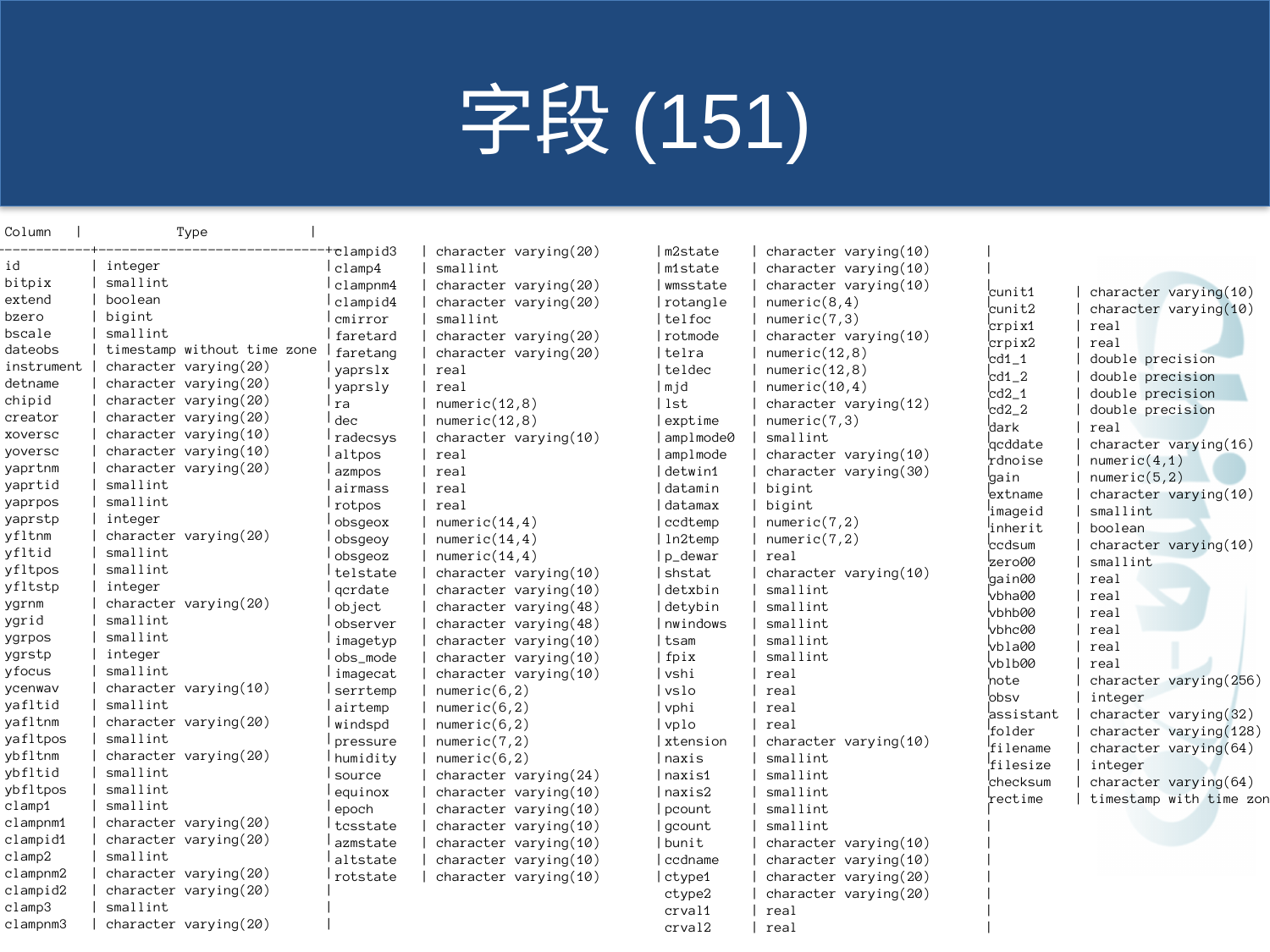

# 字段(151)
 Column   |            Type             |
------------+-----------------------------+-
 id         | integer                     |
 bitpix     | smallint                    |
 extend     | boolean                     |
 bzero      | bigint                      |
 bscale     | smallint                    |
 dateobs    | timestamp without time zone |
 instrument | character varying(20)       |
 detname    | character varying(20)       |
 chipid     | character varying(20)       |
 creator    | character varying(20)       |
 xoversc    | character varying(10)       |
 yoversc    | character varying(10)       |
 yaprtnm    | character varying(20)       |
 yaprtid    | smallint                    |
 yaprpos    | smallint                    |
 yaprstp    | integer                     |
 yfltnm     | character varying(20)       |
 yfltid     | smallint                    |
 yfltpos    | smallint                    |
 yfltstp    | integer                     |
 ygrnm      | character varying(20)       |
 ygrid      | smallint                    |
 ygrpos     | smallint                    |
 ygrstp     | integer                     |
 yfocus     | smallint                    |
 ycenwav    | character varying(10)       |
 yafltid    | smallint                    |
 yafltnm    | character varying(20)       |
 yafltpos   | smallint                    |
 ybfltnm    | character varying(20)       |
 ybfltid    | smallint                    |
 ybfltpos   | smallint                    |
 clamp1     | smallint                    |
 clampnm1   | character varying(20)       |
 clampid1   | character varying(20)       |
 clamp2     | smallint                    |
 clampnm2   | character varying(20)       |
 clampid2   | character varying(20)       |
 clamp3     | smallint                    |
 clampnm3   | character varying(20)       |

 m2state    | character varying(10)       |
 m1state    | character varying(10)       |
 wmsstate   | character varying(10)       |
 rotangle   | numeric(8,4)                |
 telfoc     | numeric(7,3)                |
 rotmode    | character varying(10)       |
 telra      | numeric(12,8)               |
 teldec     | numeric(12,8)               |
 mjd        | numeric(10,4)               |
 lst        | character varying(12)       |
 exptime    | numeric(7,3)                |
 amplmode0  | smallint                    |
 amplmode   | character varying(10)       |
 detwin1    | character varying(30)       |
 datamin    | bigint                      |
 datamax    | bigint                      |
 ccdtemp    | numeric(7,2)                |
 ln2temp    | numeric(7,2)                |
 p_dewar    | real                        |
 shstat     | character varying(10)       |
 detxbin    | smallint                    |
 detybin    | smallint                    |
 nwindows   | smallint                    |
 tsam       | smallint                    |
 fpix       | smallint                    |
 vshi       | real                        |
 vslo       | real                        |
 vphi       | real                        |
 vplo       | real                        |
 xtension   | character varying(10)       |
 naxis      | smallint                    |
 naxis1     | smallint                    |
 naxis2     | smallint                    |
 pcount     | smallint                    |
 gcount     | smallint                    |
 bunit      | character varying(10)       |
 ccdname    | character varying(10)       |
 ctype1     | character varying(20)       |
 ctype2     | character varying(20)       |
 crval1     | real                        |
 crval2     | real                        |
 clampid3   | character varying(20)       |
 clamp4     | smallint                    |
 clampnm4   | character varying(20)       |
 clampid4   | character varying(20)       |
 cmirror    | smallint                    |
 faretard   | character varying(20)       |
 faretang   | character varying(20)       |
 yaprslx    | real                        |
 yaprsly    | real                        |
 ra         | numeric(12,8)               |
 dec        | numeric(12,8)               |
 radecsys   | character varying(10)       |
 altpos     | real                        |
 azmpos     | real                        |
 airmass    | real                        |
 rotpos     | real                        |
 obsgeox    | numeric(14,4)               |
 obsgeoy    | numeric(14,4)               |
 obsgeoz    | numeric(14,4)               |
 telstate   | character varying(10)       |
 qcrdate    | character varying(10)       |
 object     | character varying(48)       |
 observer   | character varying(48)       |
 imagetyp   | character varying(10)       |
 obs_mode   | character varying(10)       |
 imagecat   | character varying(10)       |
 serrtemp   | numeric(6,2)                |
 airtemp    | numeric(6,2)                |
 windspd    | numeric(6,2)                |
 pressure   | numeric(7,2)                |
 humidity   | numeric(6,2)                |
 source     | character varying(24)       |
 equinox    | character varying(10)       |
 epoch      | character varying(10)       |
 tcsstate   | character varying(10)       |
 azmstate   | character varying(10)       |
 altstate   | character varying(10)       |
 rotstate   | character varying(10)       |

 cunit1     | character varying(10)       |
 cunit2     | character varying(10)       |
 crpix1     | real                        |
 crpix2     | real                        |
 cd1_1      | double precision            |
 cd1_2      | double precision            |
 cd2_1      | double precision            |
 cd2_2      | double precision            |
 dark       | real                        |
 qcddate    | character varying(16)       |
 rdnoise    | numeric(4,1)                |
 gain       | numeric(5,2)                |
 extname    | character varying(10)       |
 imageid    | smallint                    |
 inherit    | boolean                     |
 ccdsum     | character varying(10)       |
 zero00     | smallint                    |
 gain00     | real                        |
 vbha00     | real                        |
 vbhb00     | real                        |
 vbhc00     | real                        |
 vbla00     | real                        |
 vblb00     | real                        |
 note       | character varying(256)      |
 obsv       | integer                     |
 assistant  | character varying(32)       |
 folder     | character varying(128)      |
 filename   | character varying(64)       |
 filesize   | integer                     |
 checksum   | character varying(64)       |
 rectime    | timestamp with time zone    |